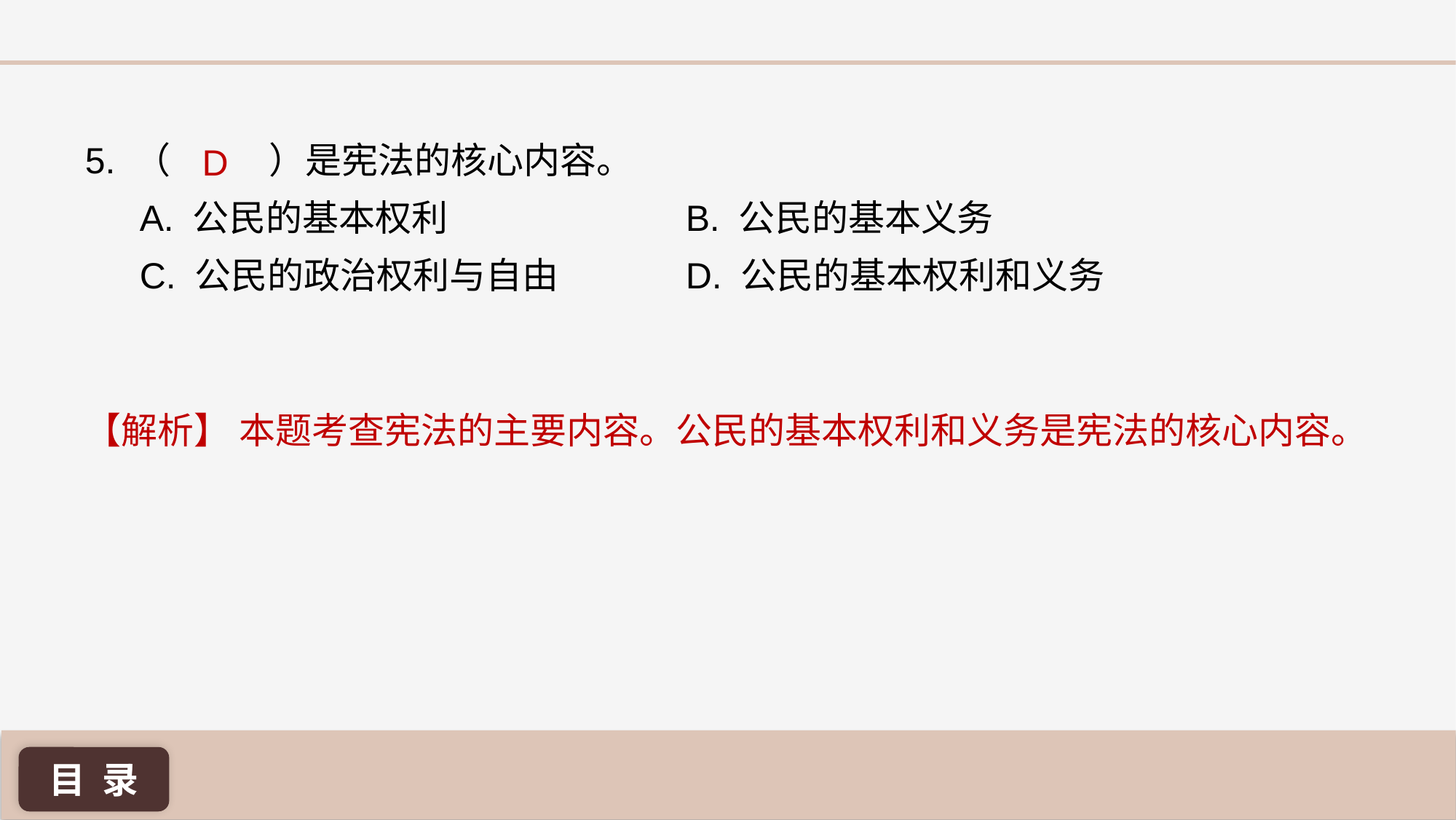

D
5. （            ）是宪法的核心内容。
A. 公民的基本权利 			B. 公民的基本义务
C. 公民的政治权利与自由 		D. 公民的基本权利和义务
【解析】 本题考查宪法的主要内容。公民的基本权利和义务是宪法的核心内容。